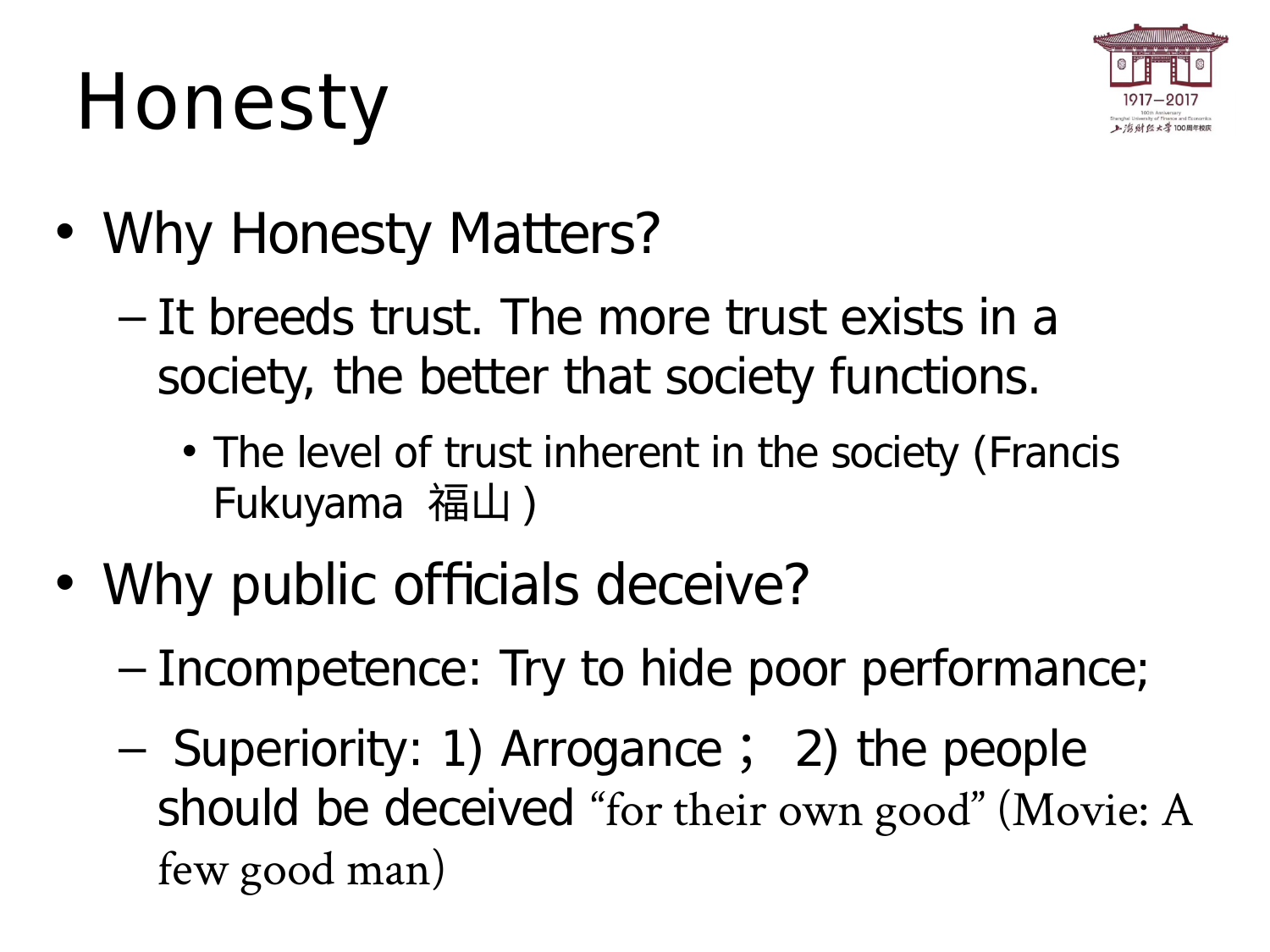

# Honesty
Why Honesty Matters?
It breeds trust. The more trust exists in a society, the better that society functions.
The level of trust inherent in the society (Francis Fukuyama 福山)
Why public officials deceive?
Incompetence: Try to hide poor performance;
 Superiority: 1) Arrogance；2) the people should be deceived “for their own good” (Movie: A few good man)